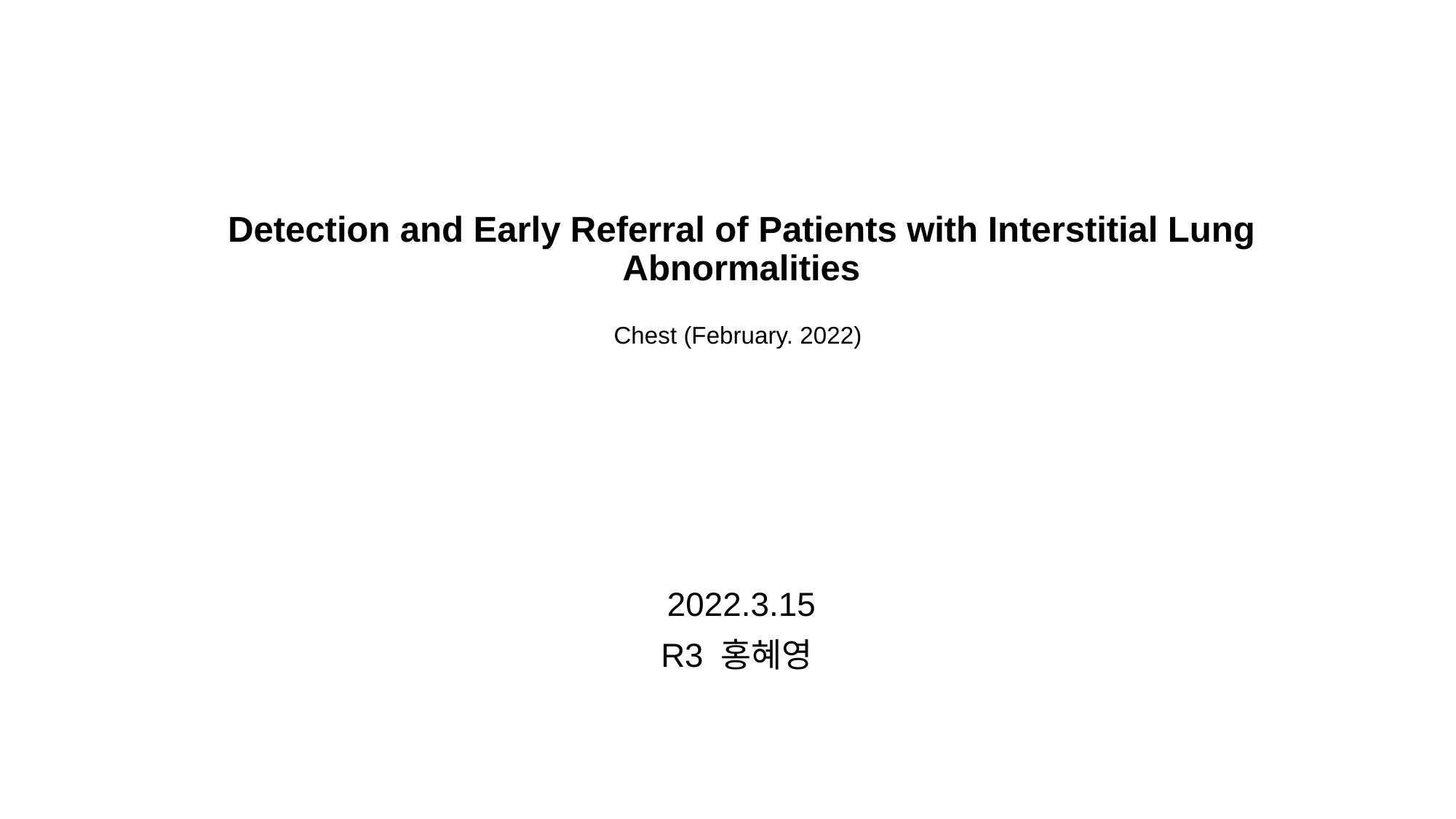

# Detection and Early Referral of Patients with Interstitial Lung Abnormalities Chest (February. 2022)
2022.3.15
R3 홍혜영